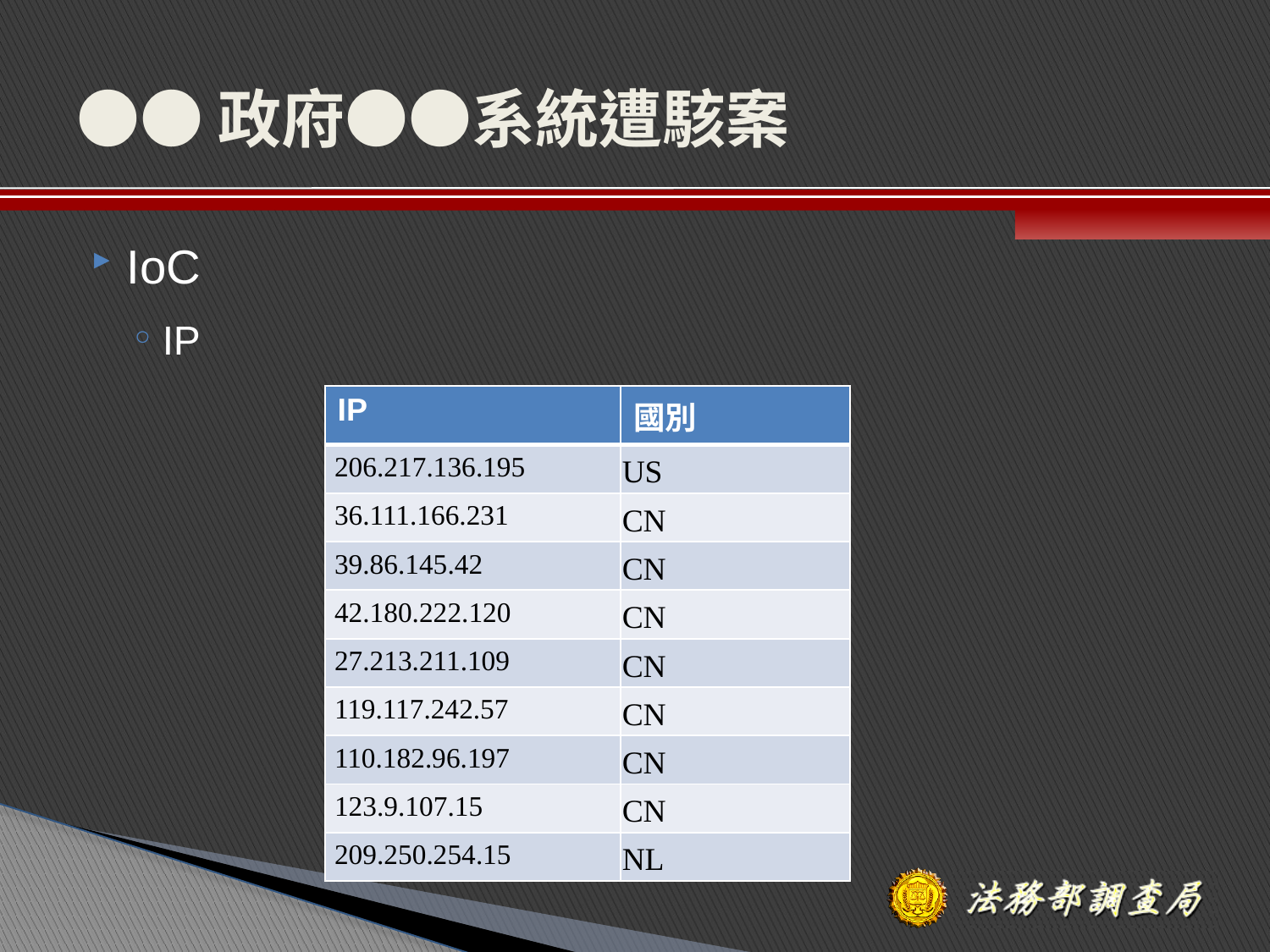

# ●●政府●●系統遭駭案
IoC
IP
| IP | 國別 |
| --- | --- |
| 206.217.136.195 | US |
| 36.111.166.231 | CN |
| 39.86.145.42 | CN |
| 42.180.222.120 | CN |
| 27.213.211.109 | CN |
| 119.117.242.57 | CN |
| 110.182.96.197 | CN |
| 123.9.107.15 | CN |
| 209.250.254.15 | NL |